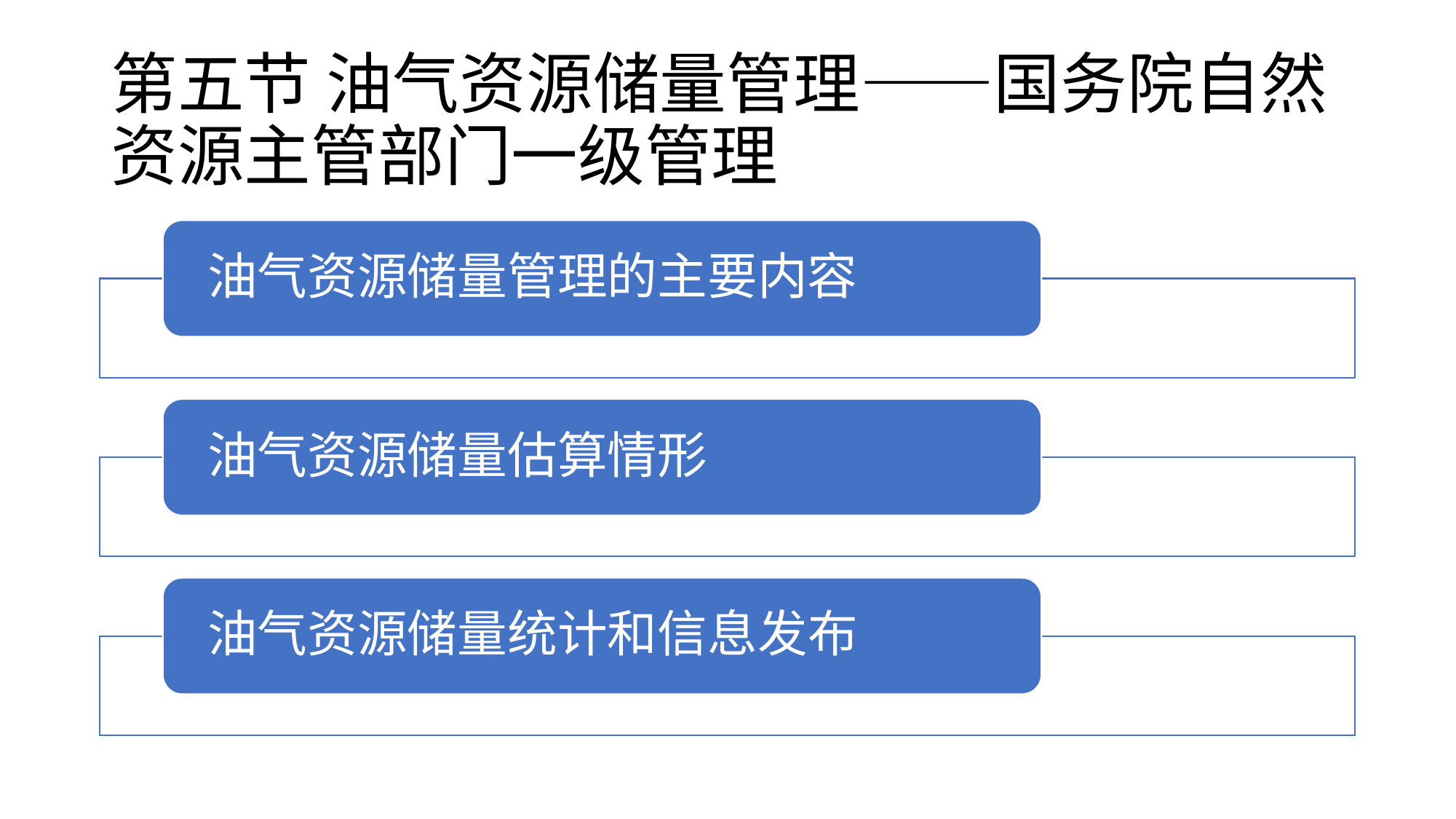

# 第五节 油气资源储量管理——国务院自然资源主管部门一级管理
油气资源储量管理的主要内容
油气资源储量估算情形
油气资源储量统计和信息发布